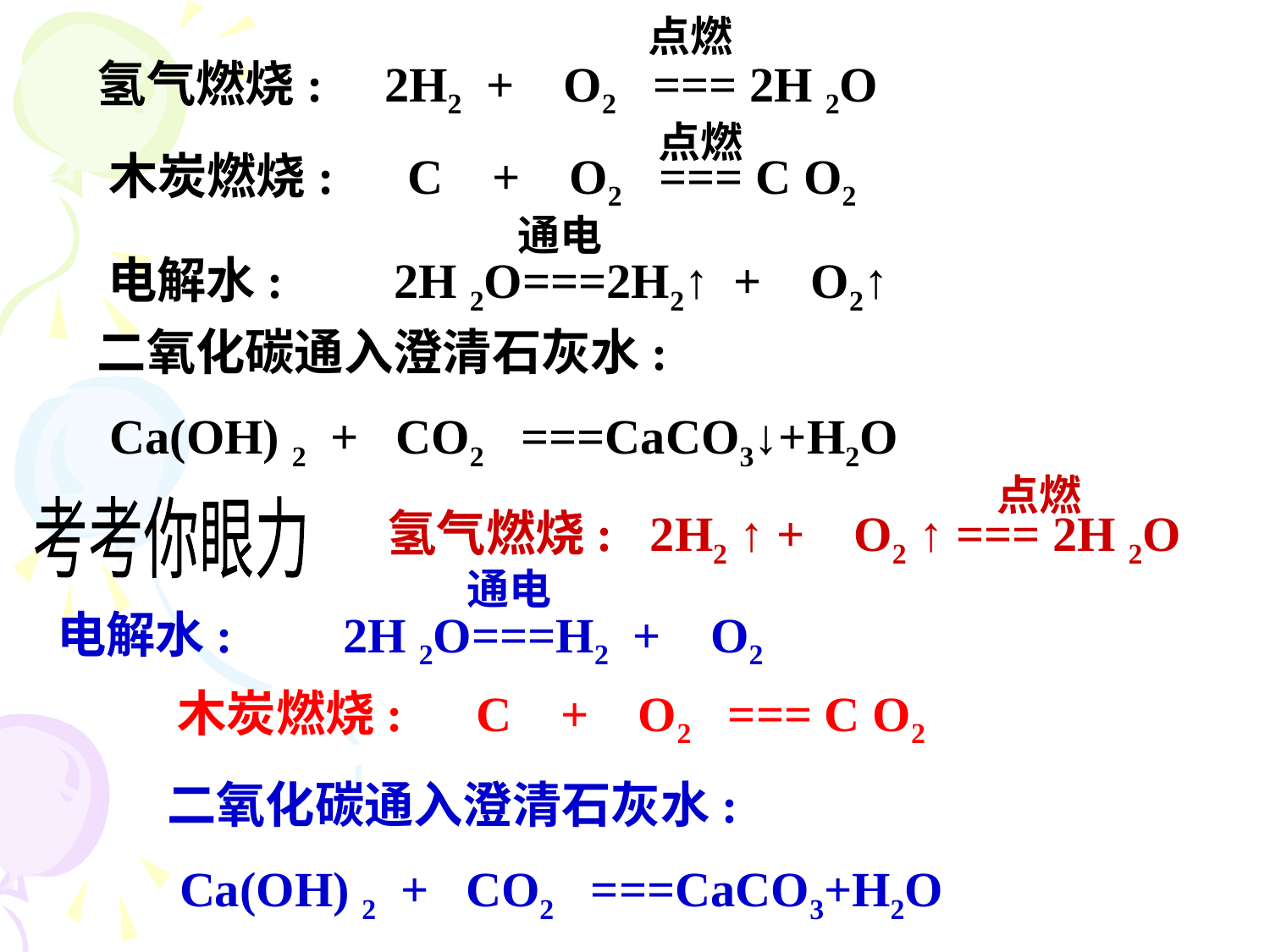

点燃
氢气燃烧:     2H2  +    O2   === 2H 2O
点燃
木炭燃烧:      C    +    O2   === C O2
通电
电解水:         2H 2O===2H2↑  +    O2↑
二氧化碳通入澄清石灰水:
 Ca(OH) 2  +   CO2   ===CaCO3↓+H2O
点燃
氢气燃烧:   2H2 ↑ +    O2 ↑ === 2H 2O
考考你眼力
通电
电解水:         2H 2O===H2  +    O2
木炭燃烧:      C    +    O2   === C O2
二氧化碳通入澄清石灰水:
 Ca(OH) 2  +   CO2   ===CaCO3+H2O